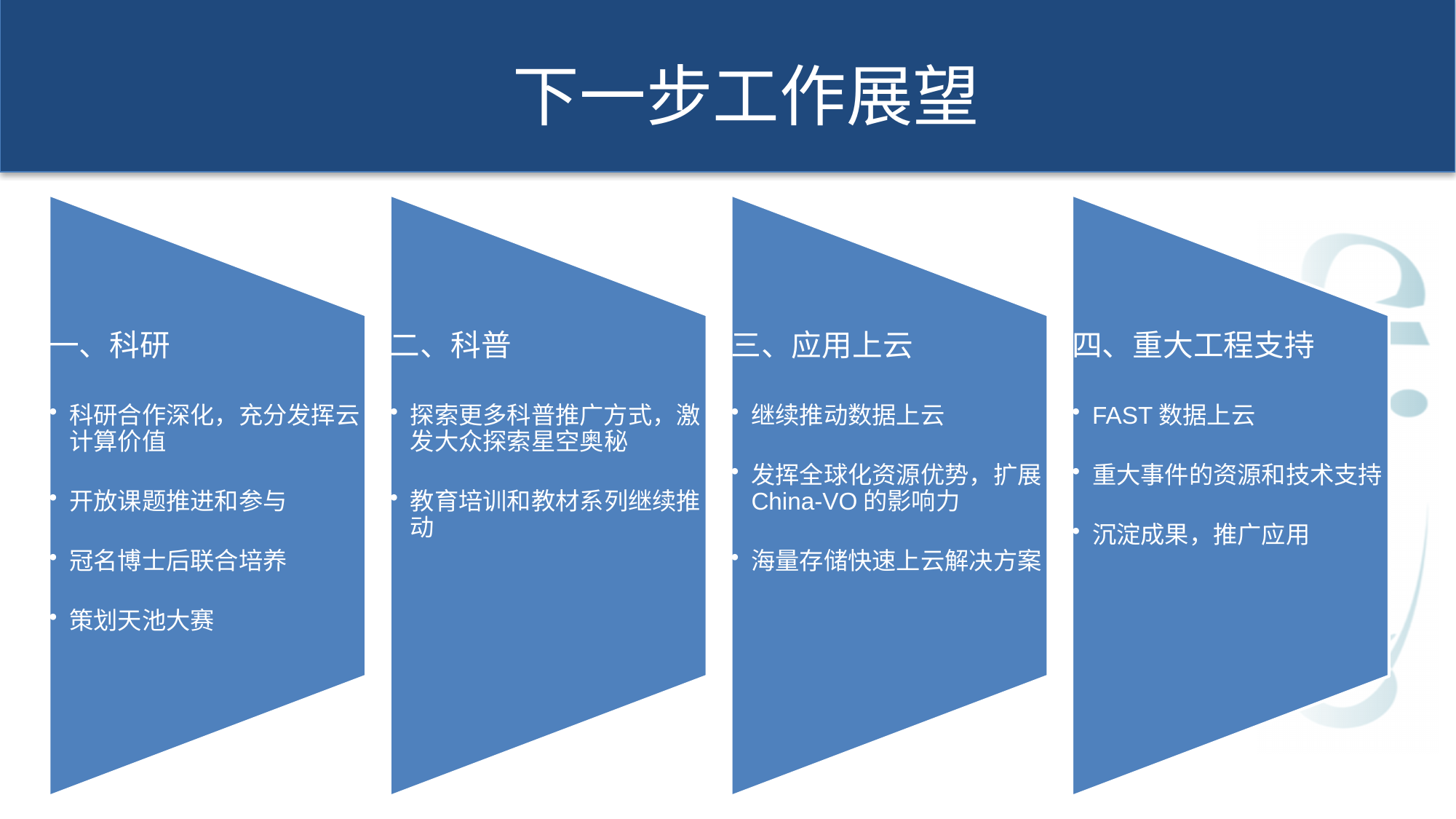

# 下一步工作展望
一、科研

科研合作深化，充分发挥云计算价值

开放课题推进和参与

冠名博士后联合培养

策划天池大赛
二、科普

探索更多科普推广方式，激发大众探索星空奥秘

教育培训和教材系列继续推动
三、应用上云

继续推动数据上云

发挥全球化资源优势，扩展China-VO的影响力

海量存储快速上云解决方案
四、重大工程支持

FAST数据上云

重大事件的资源和技术支持

沉淀成果，推广应用